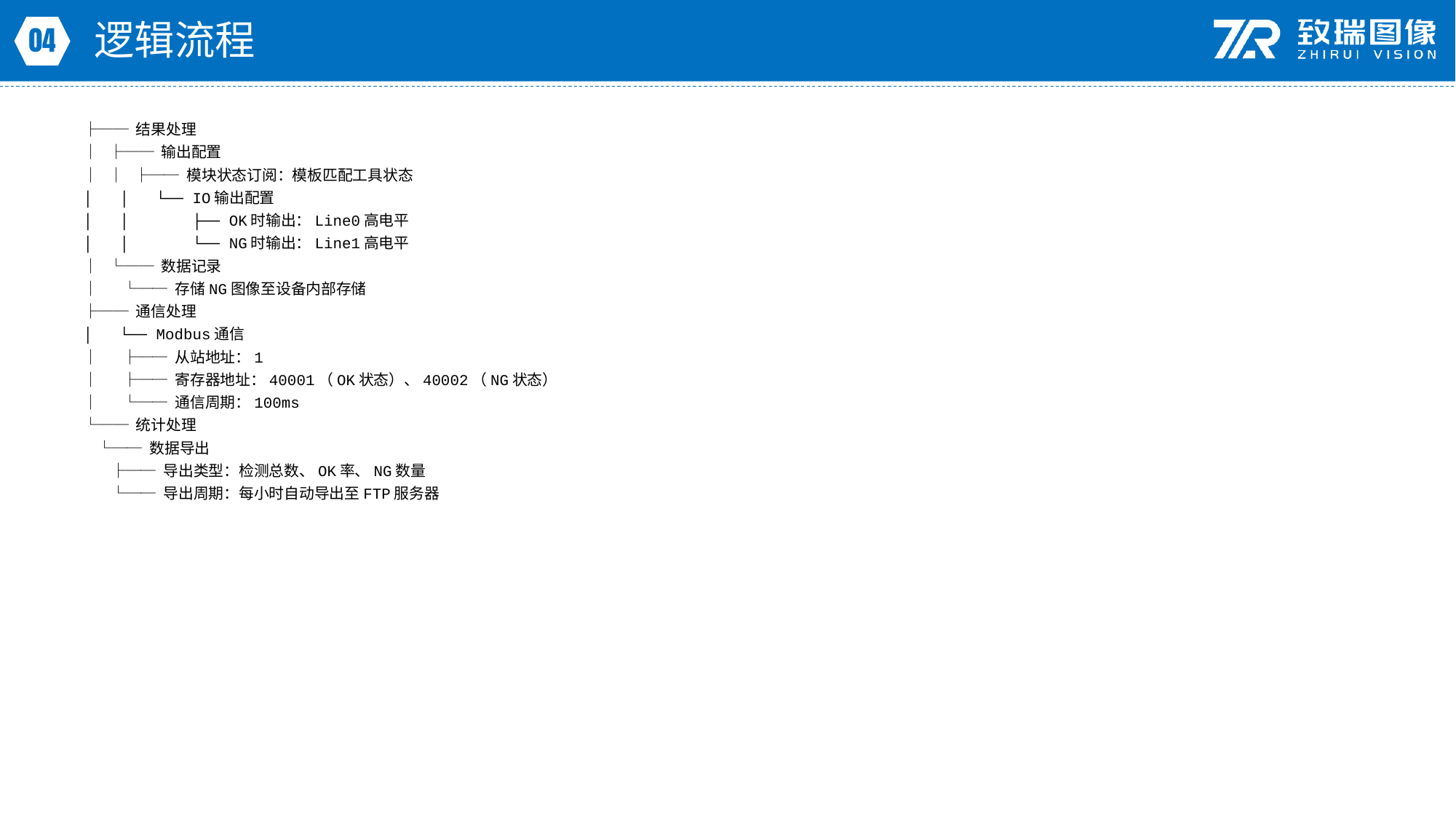

逻辑流程
04

├── 结果处理
│   ├── 输出配置
│   │   ├── 模块状态订阅：模板匹配工具状态
│   │   └── IO输出配置
│   │       ├── OK时输出：Line0高电平
│   │       └── NG时输出：Line1高电平
│   └── 数据记录
│       └── 存储NG图像至设备内部存储
├── 通信处理
│   └── Modbus通信
│       ├── 从站地址：1
│       ├── 寄存器地址：40001（OK状态）、40002（NG状态）
│       └── 通信周期：100ms
└── 统计处理
    └── 数据导出
        ├── 导出类型：检测总数、OK率、NG数量
        └── 导出周期：每小时自动导出至FTP服务器